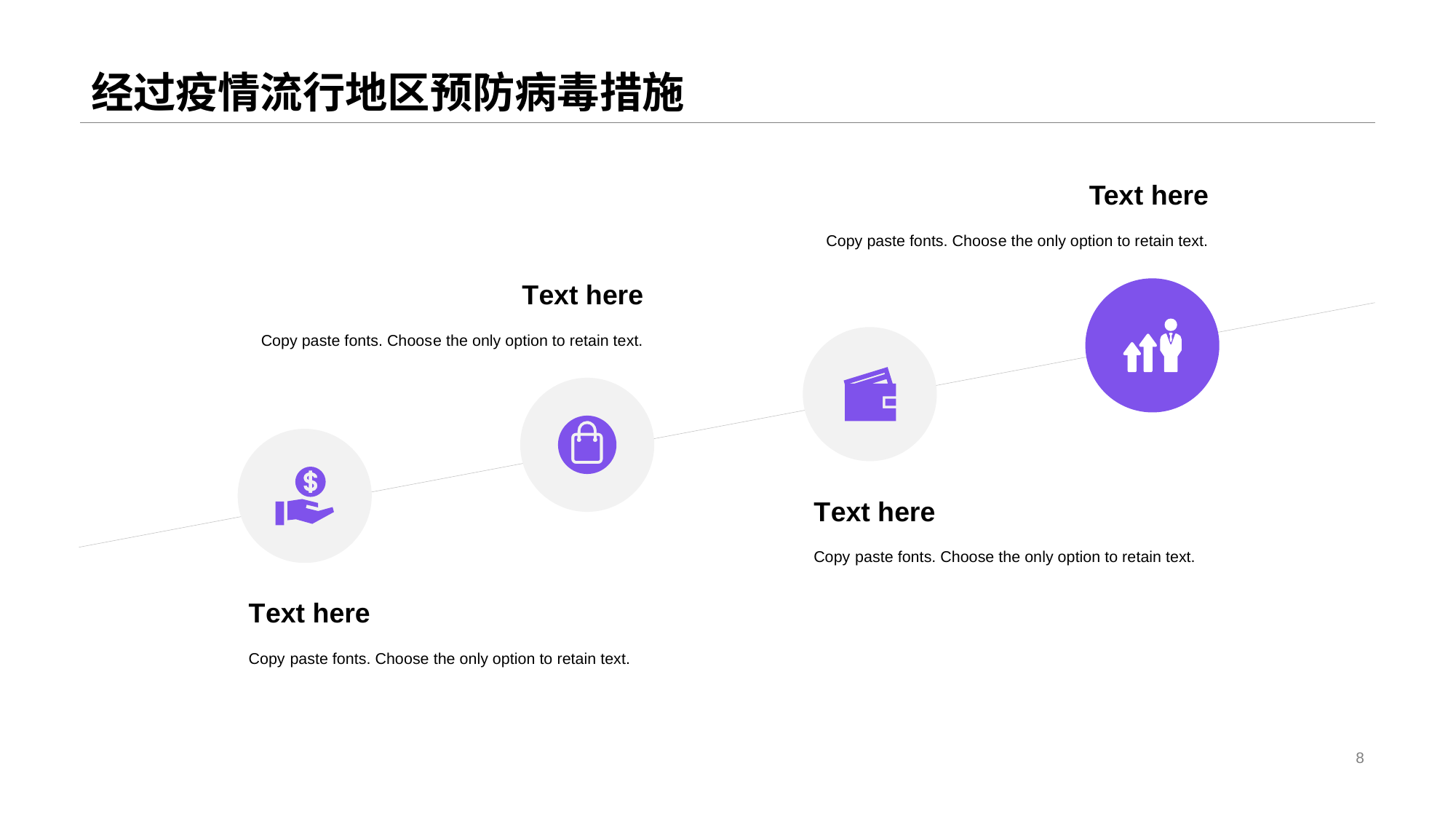

# 经过疫情流行地区预防病毒措施
Tex t here
Copy paste fonts. Choos e the only option to retain text.
T ext here
Copy paste fonts. Choos e the only option to retain text.

T ext here
Copy  paste fonts. Choose the only option to retain text.
T ext here
Copy  paste fonts. Choose the only option to retain text.
8